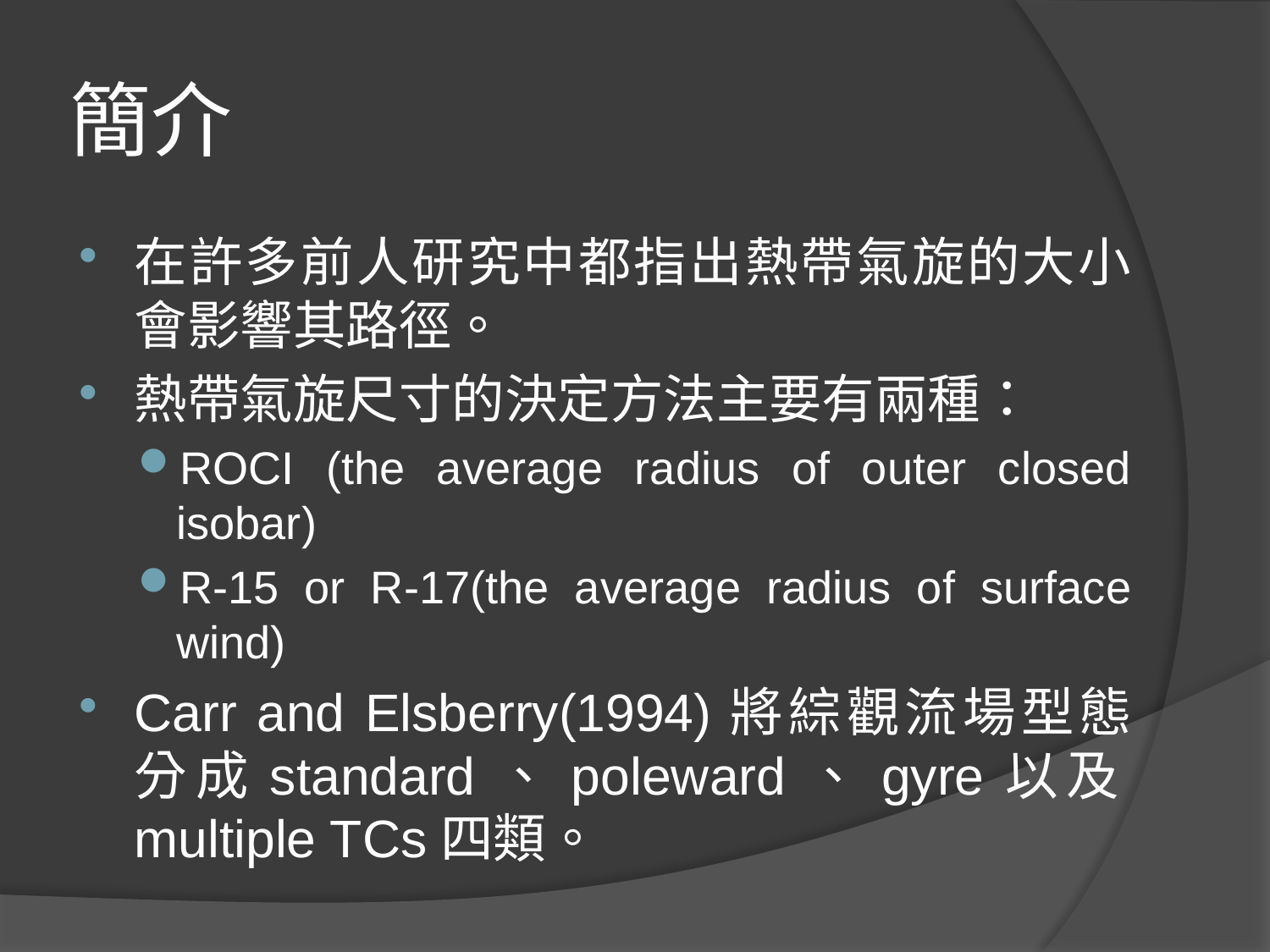

# 簡介
在許多前人研究中都指出熱帶氣旋的大小會影響其路徑。
熱帶氣旋尺寸的決定方法主要有兩種：
ROCI (the average radius of outer closed isobar)
R-15 or R-17(the average radius of surface wind)
Carr and Elsberry(1994)將綜觀流場型態分成standard、poleward、gyre以及multiple TCs四類。